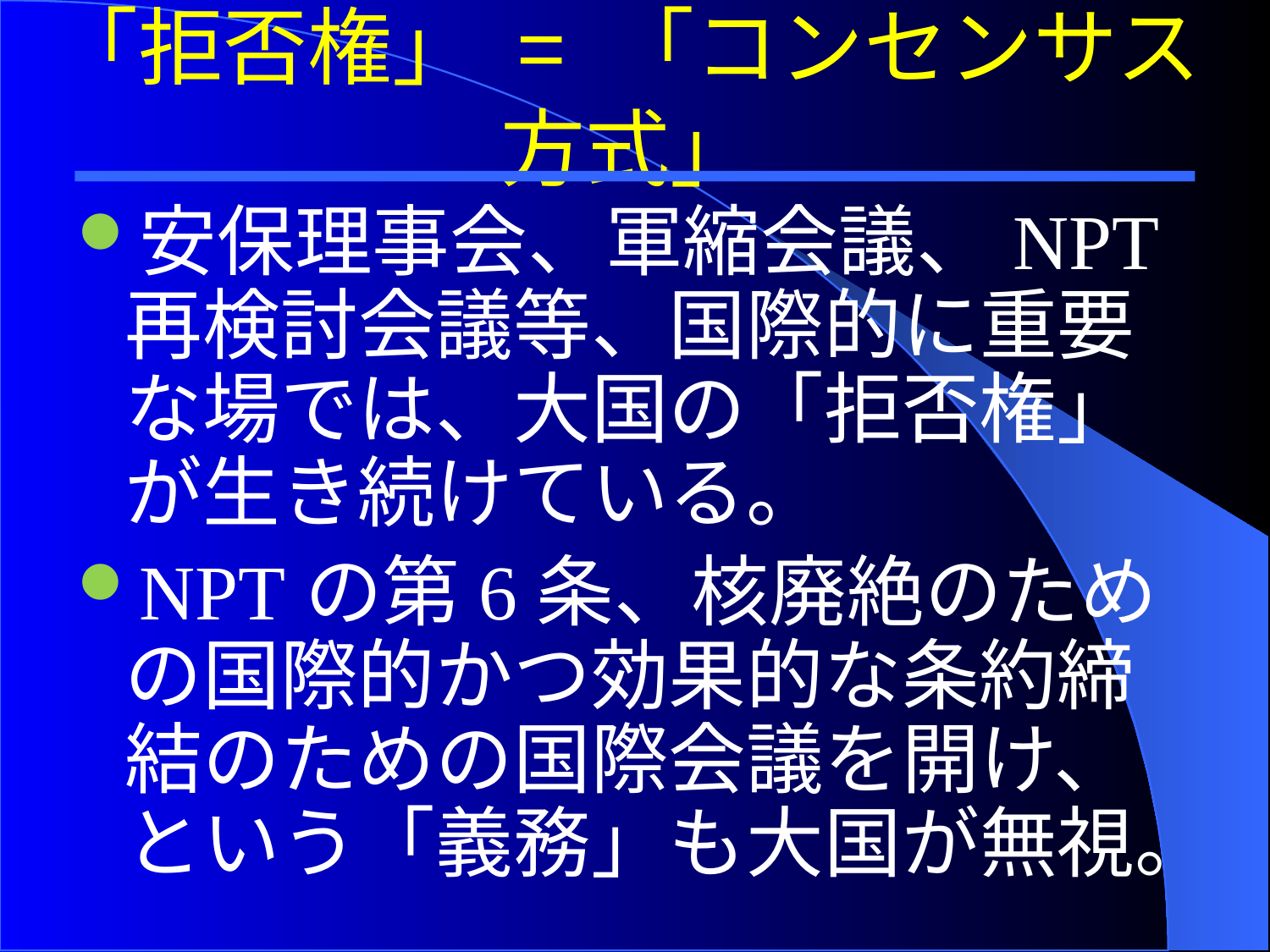

# 「拒否権」 = 「コンセンサス方式」

安保理事会、軍縮会議、NPT再検討会議等、国際的に重要な場では、大国の「拒否権」が生き続けている。
NPTの第6条、核廃絶のための国際的かつ効果的な条約締結のための国際会議を開け、という「義務」も大国が無視。